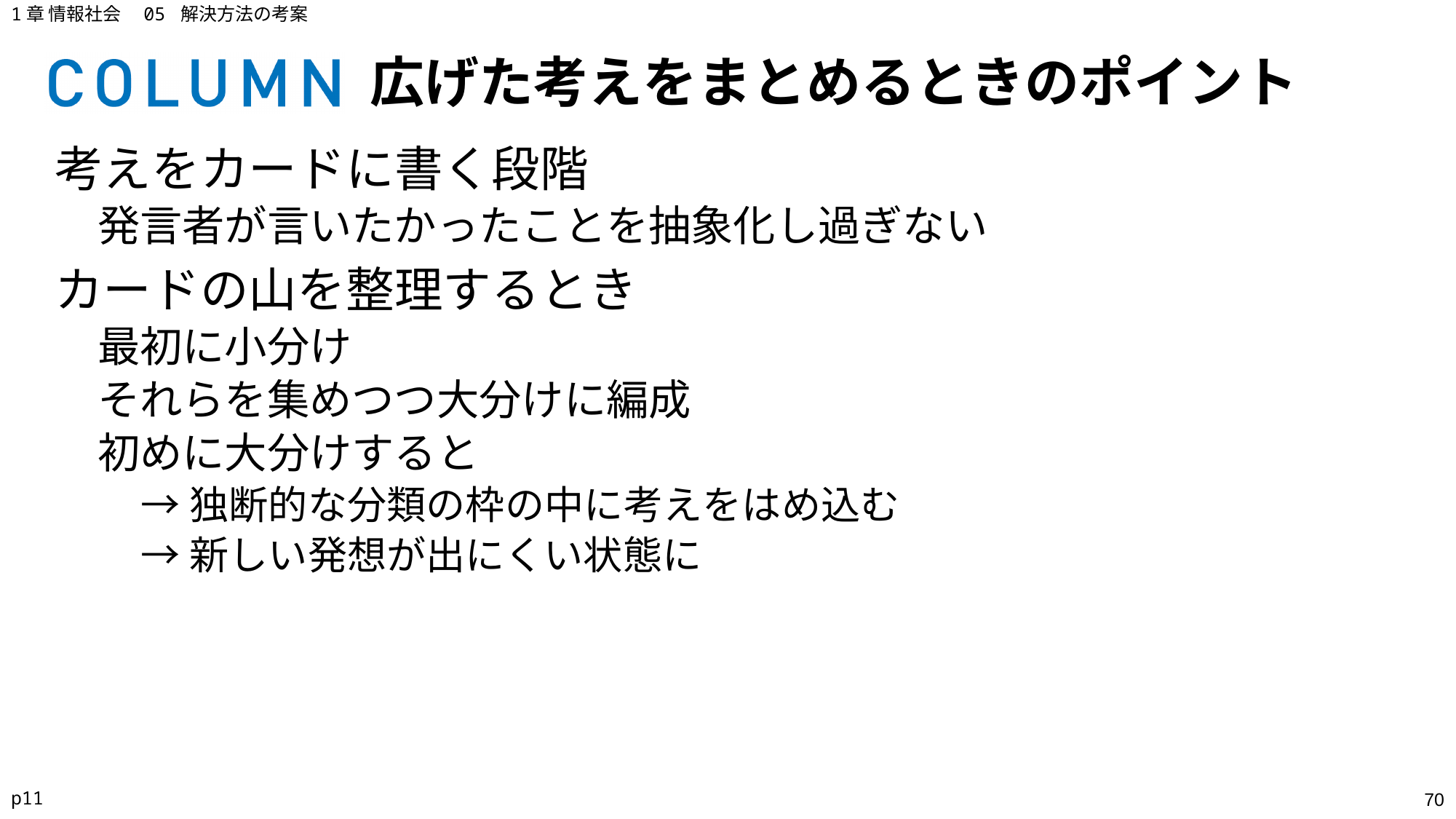

1章 情報社会　05 解決方法の考案

広げた考えをまとめるときのポイント
考えをカードに書く段階
発言者が言いたかったことを抽象化し過ぎない
カードの山を整理するとき
最初に小分け
それらを集めつつ大分けに編成
初めに大分けすると
→独断的な分類の枠の中に考えをはめ込む
→新しい発想が出にくい状態に

p11
70